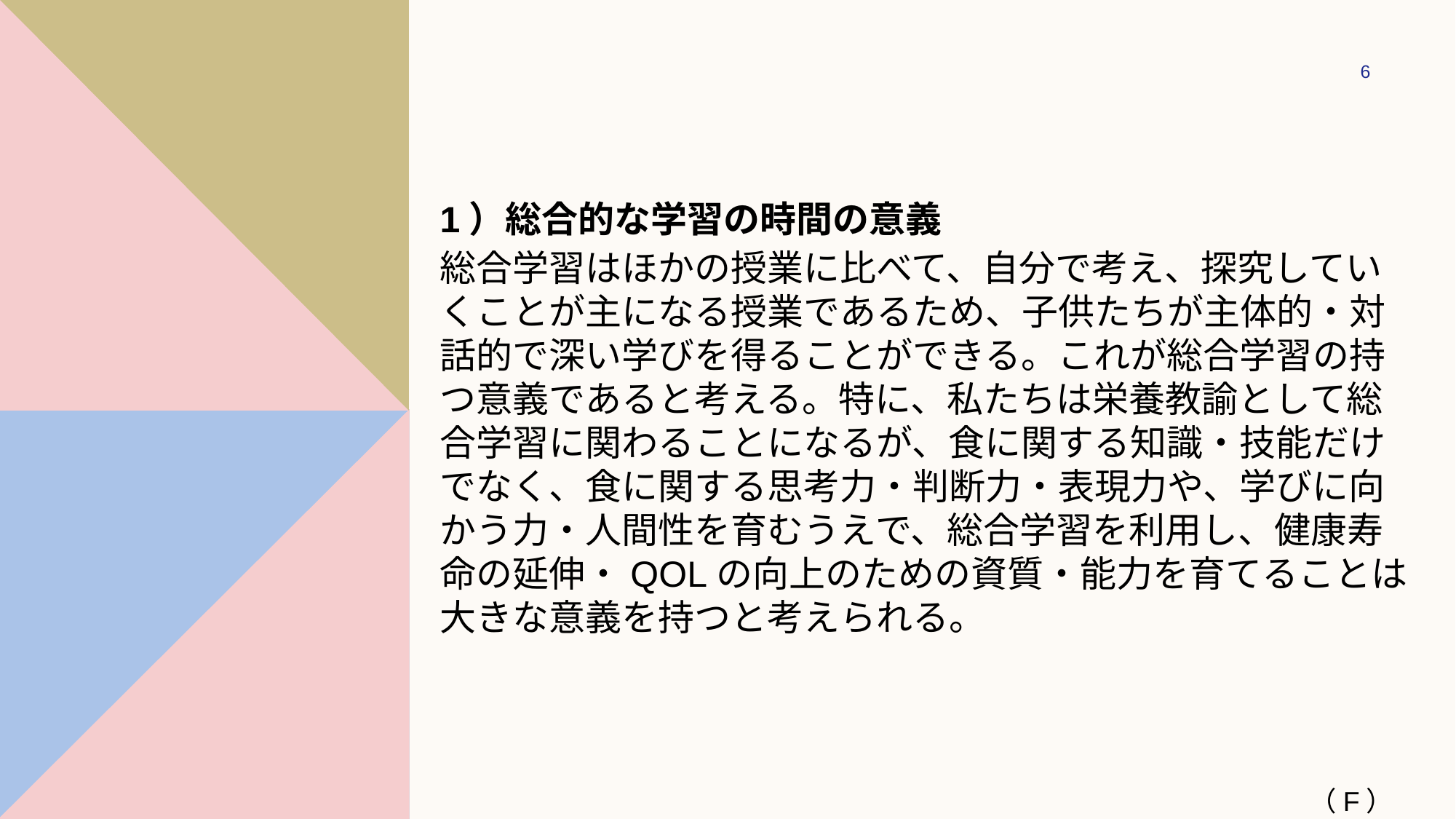

6
1）総合的な学習の時間の意義
総合学習はほかの授業に比べて、自分で考え、探究していくことが主になる授業であるため、子供たちが主体的・対話的で深い学びを得ることができる。これが総合学習の持つ意義であると考える。特に、私たちは栄養教諭として総合学習に関わることになるが、食に関する知識・技能だけでなく、食に関する思考力・判断力・表現力や、学びに向かう力・人間性を育むうえで、総合学習を利用し、健康寿命の延伸・QOLの向上のための資質・能力を育てることは大きな意義を持つと考えられる。
（F）